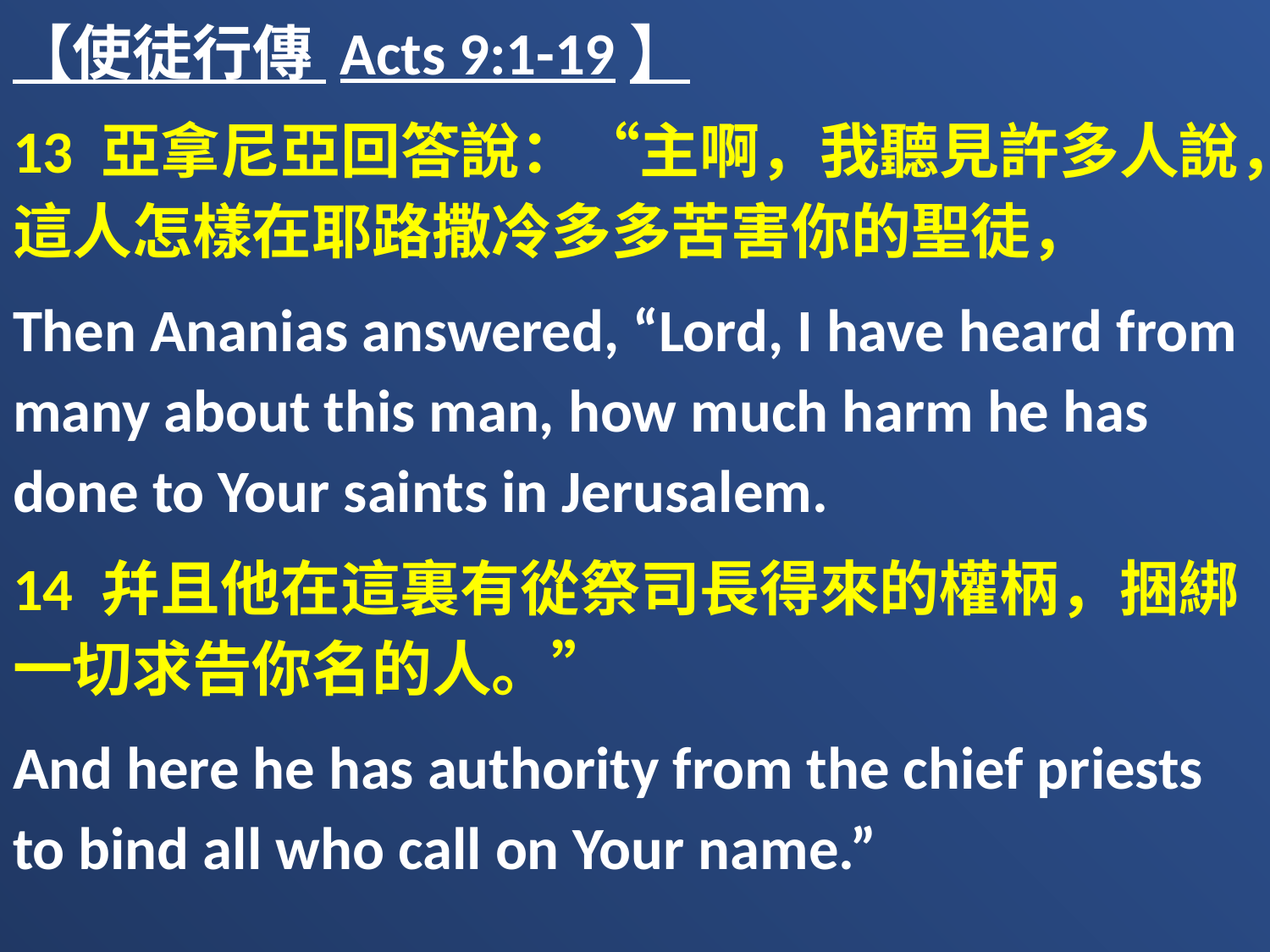

【使徒行傳 Acts 9:1-19】
13 亞拿尼亞回答說：“主啊，我聽見許多人說，這人怎樣在耶路撒冷多多苦害你的聖徒，
Then Ananias answered, “Lord, I have heard from many about this man, how much harm he has done to Your saints in Jerusalem.
14 幷且他在這裏有從祭司長得來的權柄，捆綁一切求告你名的人。”
And here he has authority from the chief priests to bind all who call on Your name.”